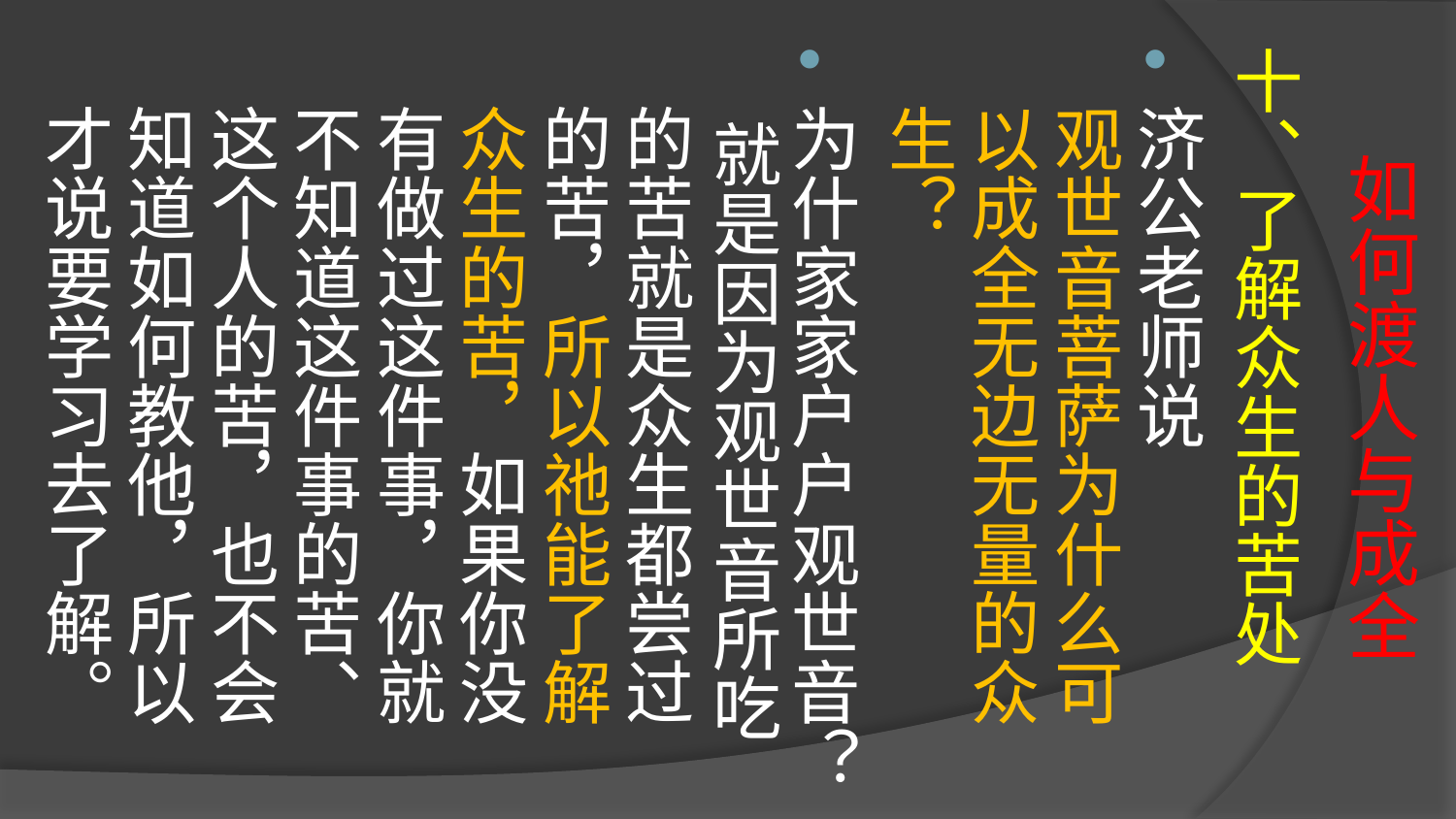

# 如何渡人与成全
十、了解众生的苦处
济公老师说
观世音菩萨为什么可以成全无边无量的众生？
为什家家户户观世音？ 就是因为观世音所吃的苦就是众生都尝过的苦，所以祂能了解众生的苦，如果你没有做过这件事，你就不知道这件事的苦、这个人的苦，也不会 知道如何教他，所以才说要学习去了解。